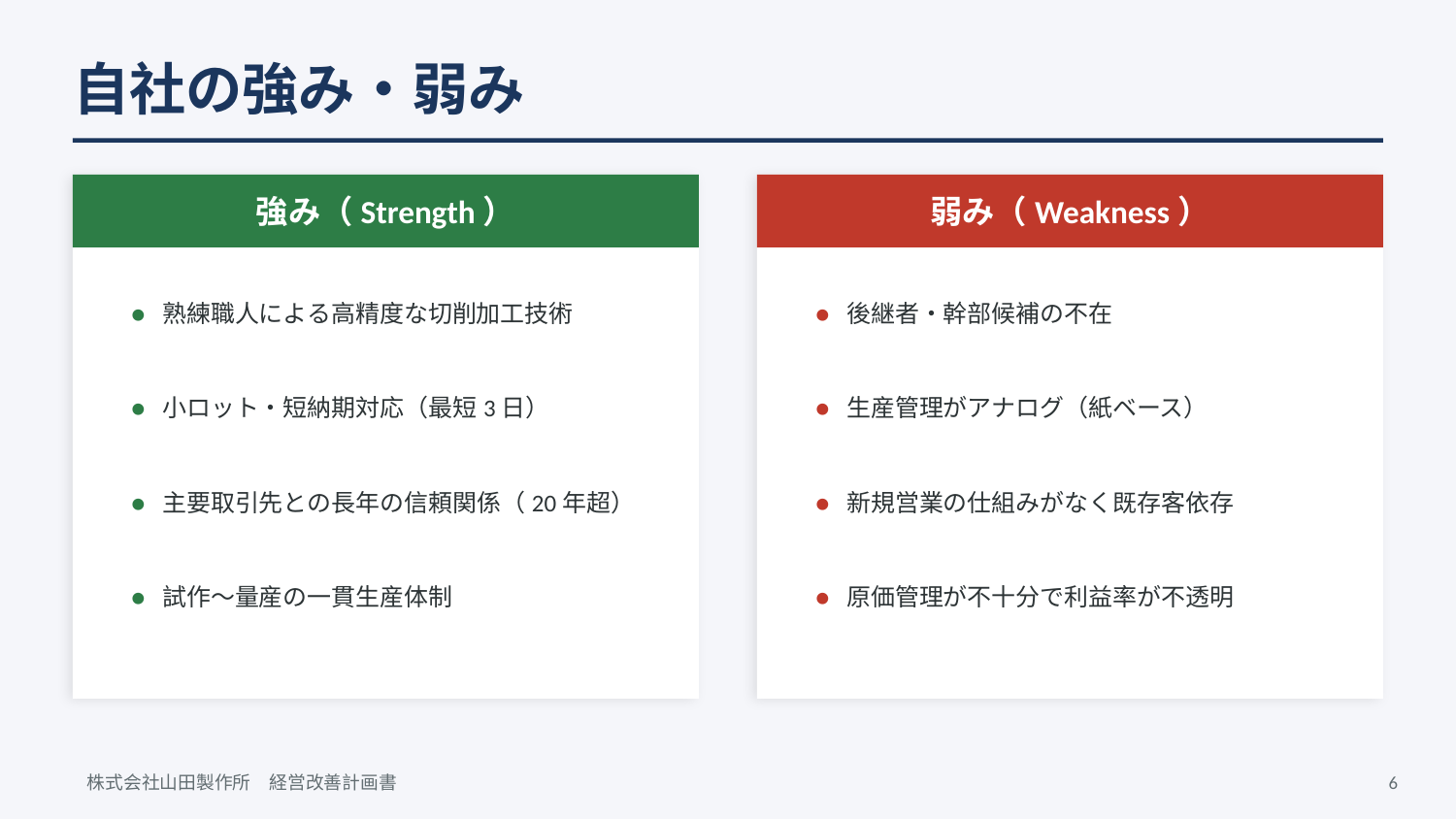

自社の強み・弱み

強み（Strength）

弱み（Weakness）
●  熟練職人による高精度な切削加工技術
●  後継者・幹部候補の不在
●  小ロット・短納期対応（最短3日）
●  生産管理がアナログ（紙ベース）
●  主要取引先との長年の信頼関係（20年超）
●  新規営業の仕組みがなく既存客依存
●  試作〜量産の一貫生産体制
●  原価管理が不十分で利益率が不透明
株式会社山田製作所　経営改善計画書
6